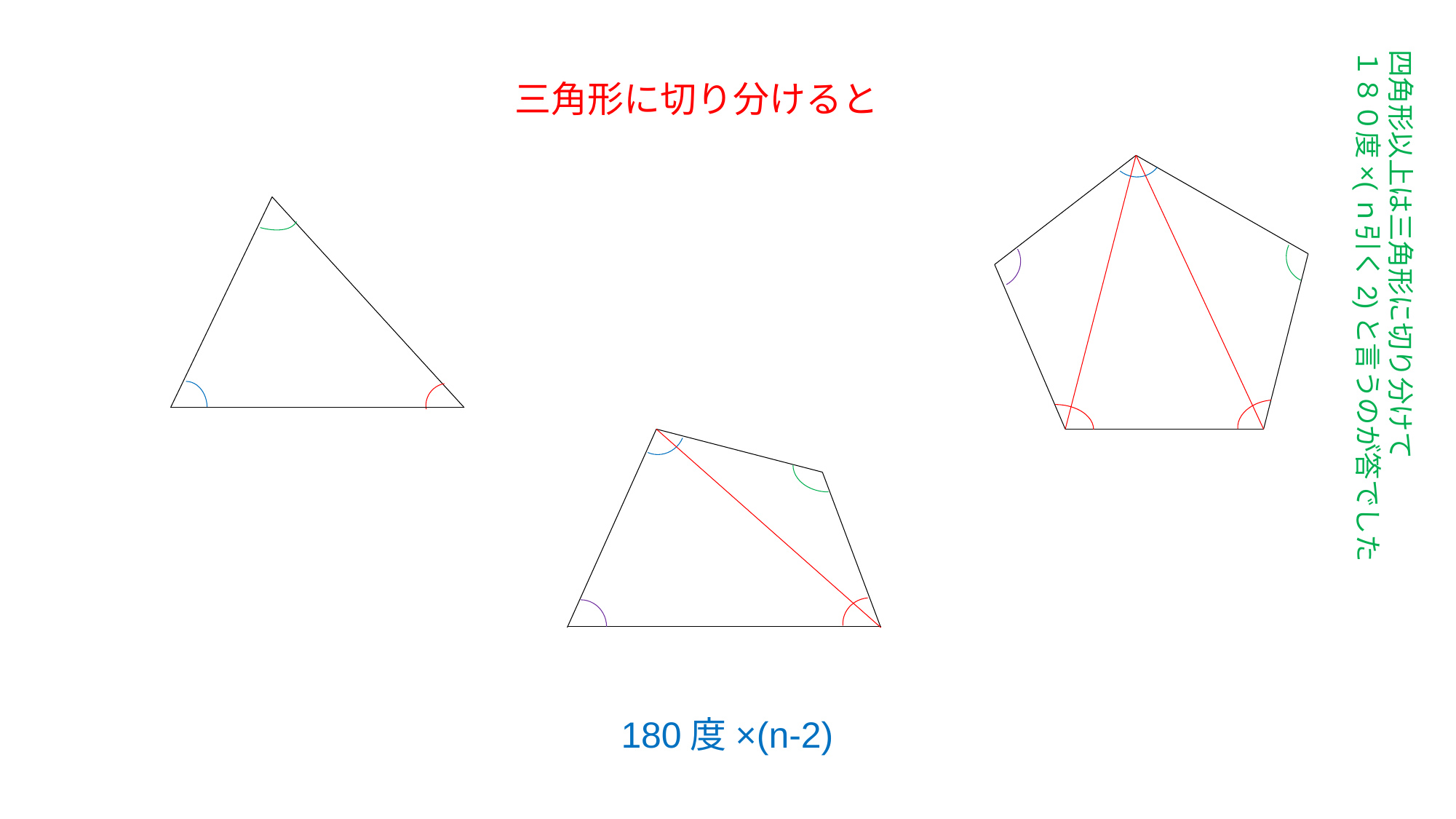

四角形以上は三角形に切り分けて
１８０度×(ｎ引く2)と言うのが答でした
三角形に切り分けると

180度×(n-2)